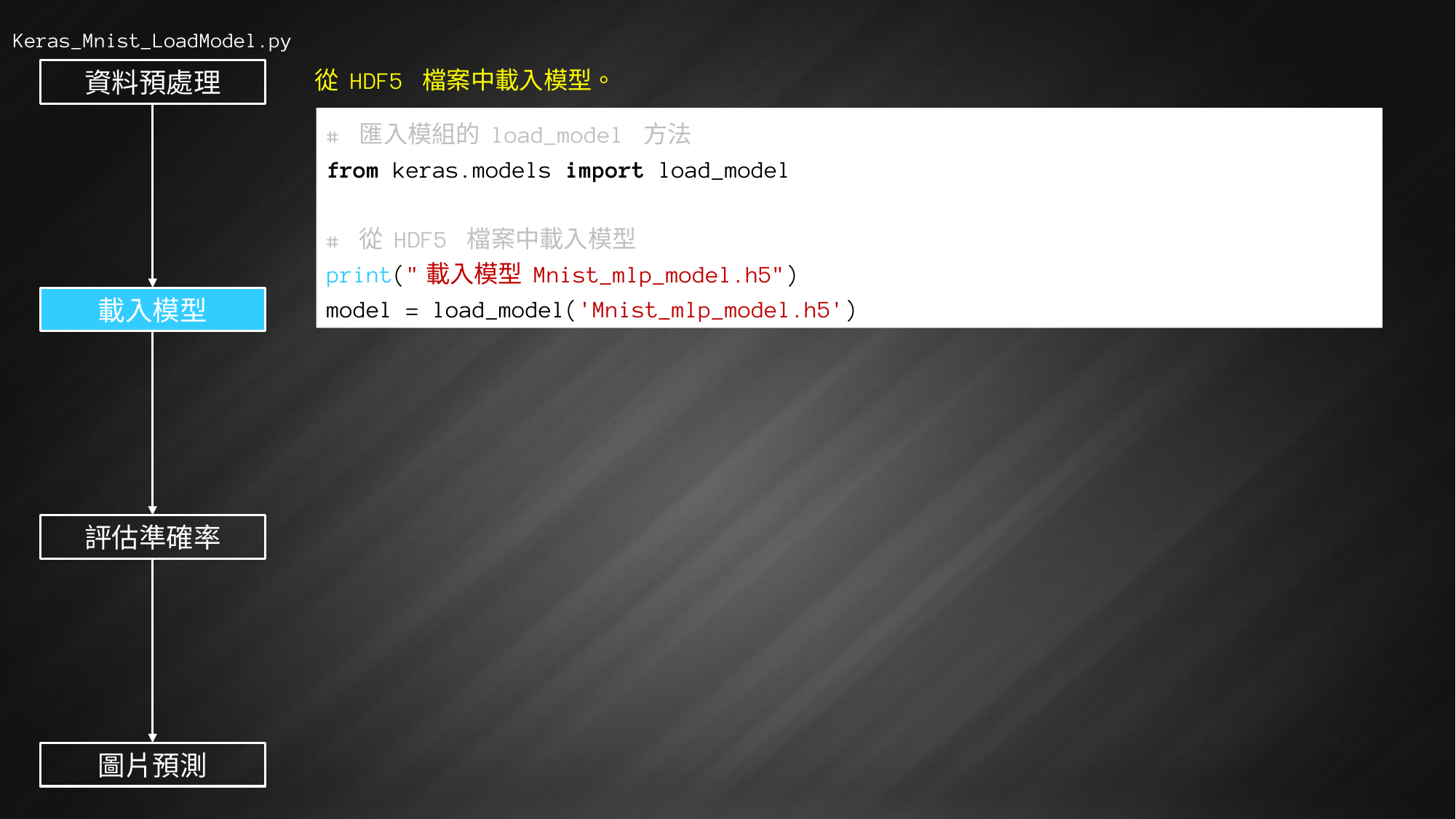

Keras_Mnist_LoadModel.py
從 HDF5 檔案中載入模型。
資料預處理
# 匯入模組的 load_model 方法
from keras.models import load_model

# 從 HDF5 檔案中載入模型
print("載入模型 Mnist_mlp_model.h5")
model = load_model('Mnist_mlp_model.h5')
載入模型
評估準確率
圖片預測